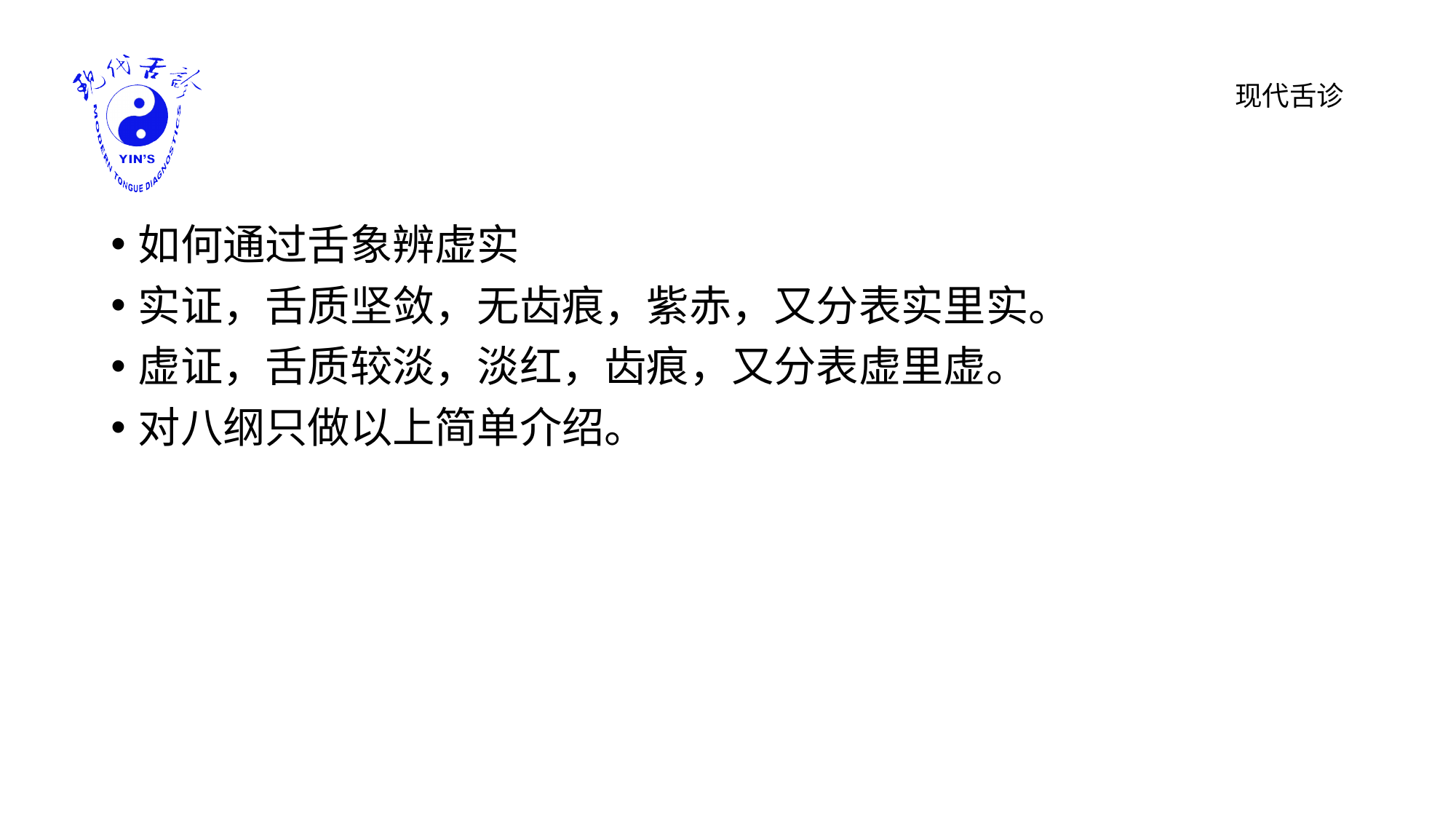

如何通过舌象辨虚实
实证，舌质坚敛，无齿痕，紫赤，又分表实里实。
虚证，舌质较淡，淡红，齿痕，又分表虚里虚。
对八纲只做以上简单介绍。